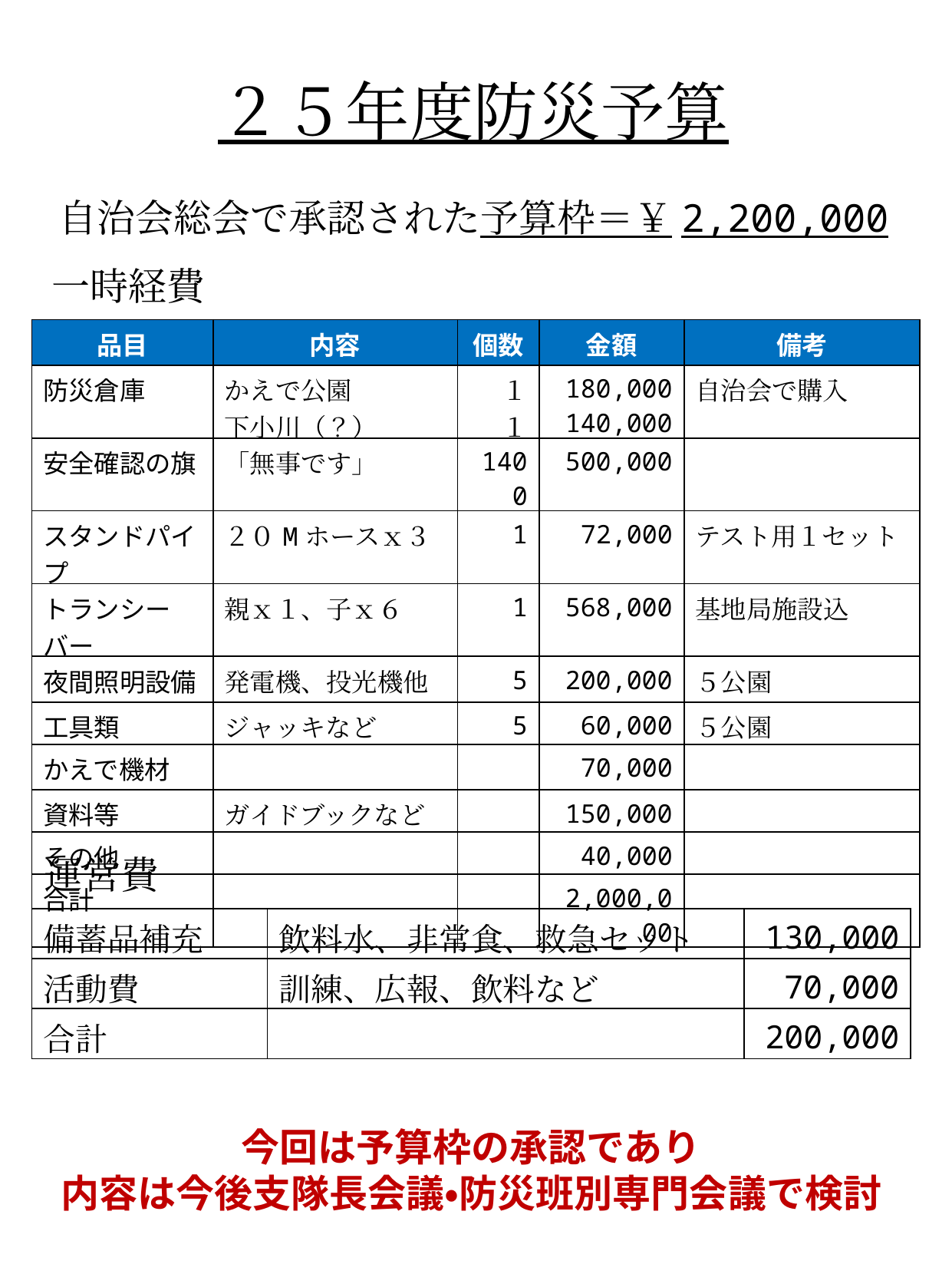

２５年度防災予算

自治会総会で承認された予算枠＝￥2,200,000
一時経費
| 品目 | 内容 | 個数 | 金額 | 備考 |
| --- | --- | --- | --- | --- |
| 防災倉庫 | かえで公園 下小川（？） | １ １ | 180,000 140,000 | 自治会で購入 |
| 安全確認の旗 | 「無事です」 | 1400 | 500,000 |  |
| スタンドパイプ | ２０Mホースｘ３ | 1 | 72,000 | テスト用１セット |
| トランシーバー | 親ｘ１、子ｘ６ | 1 | 568,000 | 基地局施設込 |
| 夜間照明設備 | 発電機、投光機他 | 5 | 200,000 | ５公園 |
| 工具類 | ジャッキなど | 5 | 60,000 | ５公園 |
| かえで機材 |  |  | 70,000 |  |
| 資料等 | ガイドブックなど |  | 150,000 |  |
| その他 |  |  | 40,000 |  |
| 合計 |  |  | 2,000,000 |  |
運営費
| 備蓄品補充 | 飲料水、非常食、救急セット | 130,000 |
| --- | --- | --- |
| 活動費 | 訓練、広報、飲料など | 70,000 |
| 合計 |  | 200,000 |
今回は予算枠の承認であり
内容は今後支隊長会議・防災班別専門会議で検討